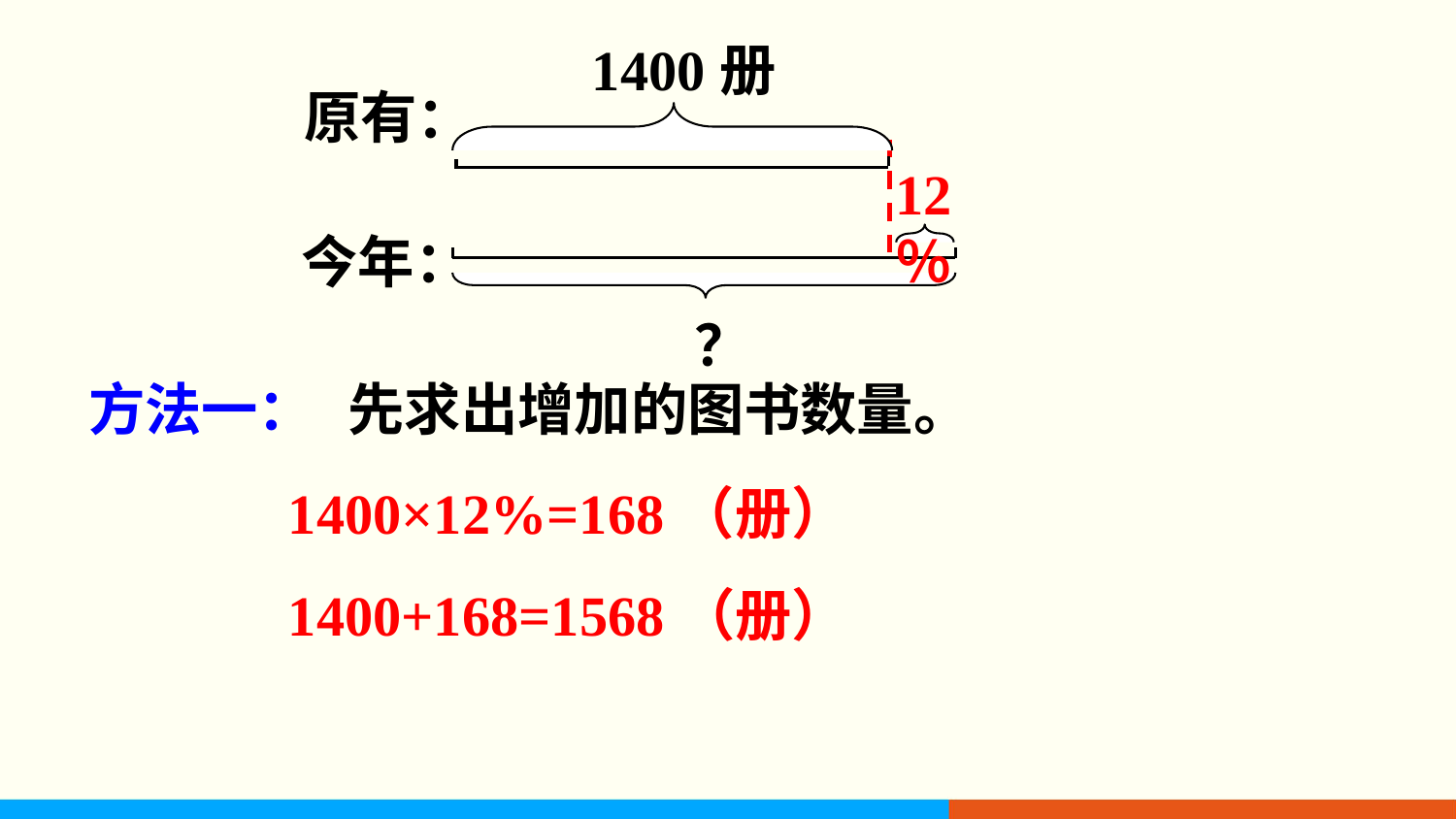

1400册
原有：

12％

今年：
？
方法一：
先求出增加的图书数量。
1400×12%=168（册）
1400+168=1568（册）